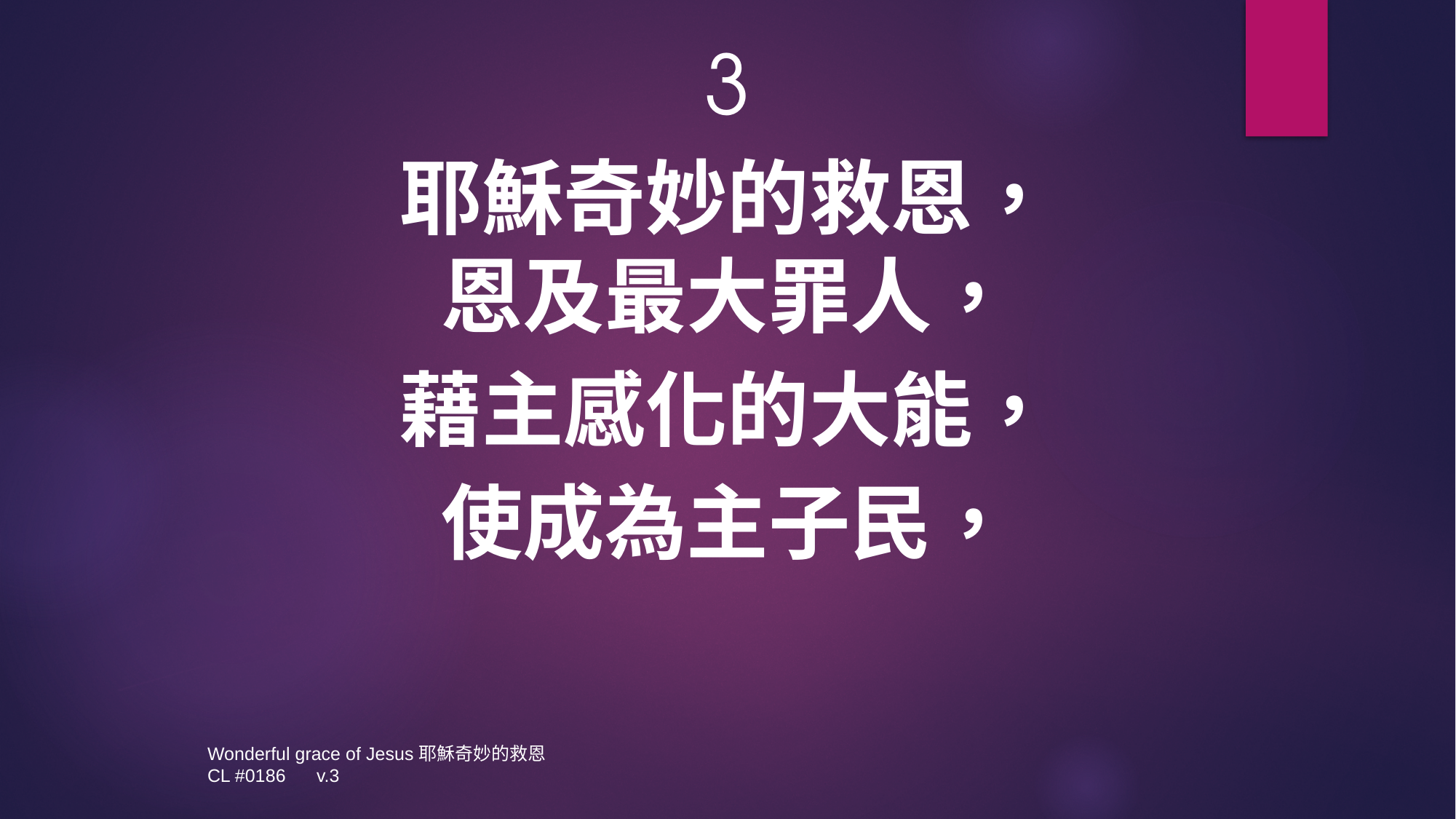

3
耶穌奇妙的救恩，
恩及最大罪人，
藉主感化的大能，
使成為主子民，
Wonderful grace of Jesus耶穌奇妙的救恩
CL #0186	v.3